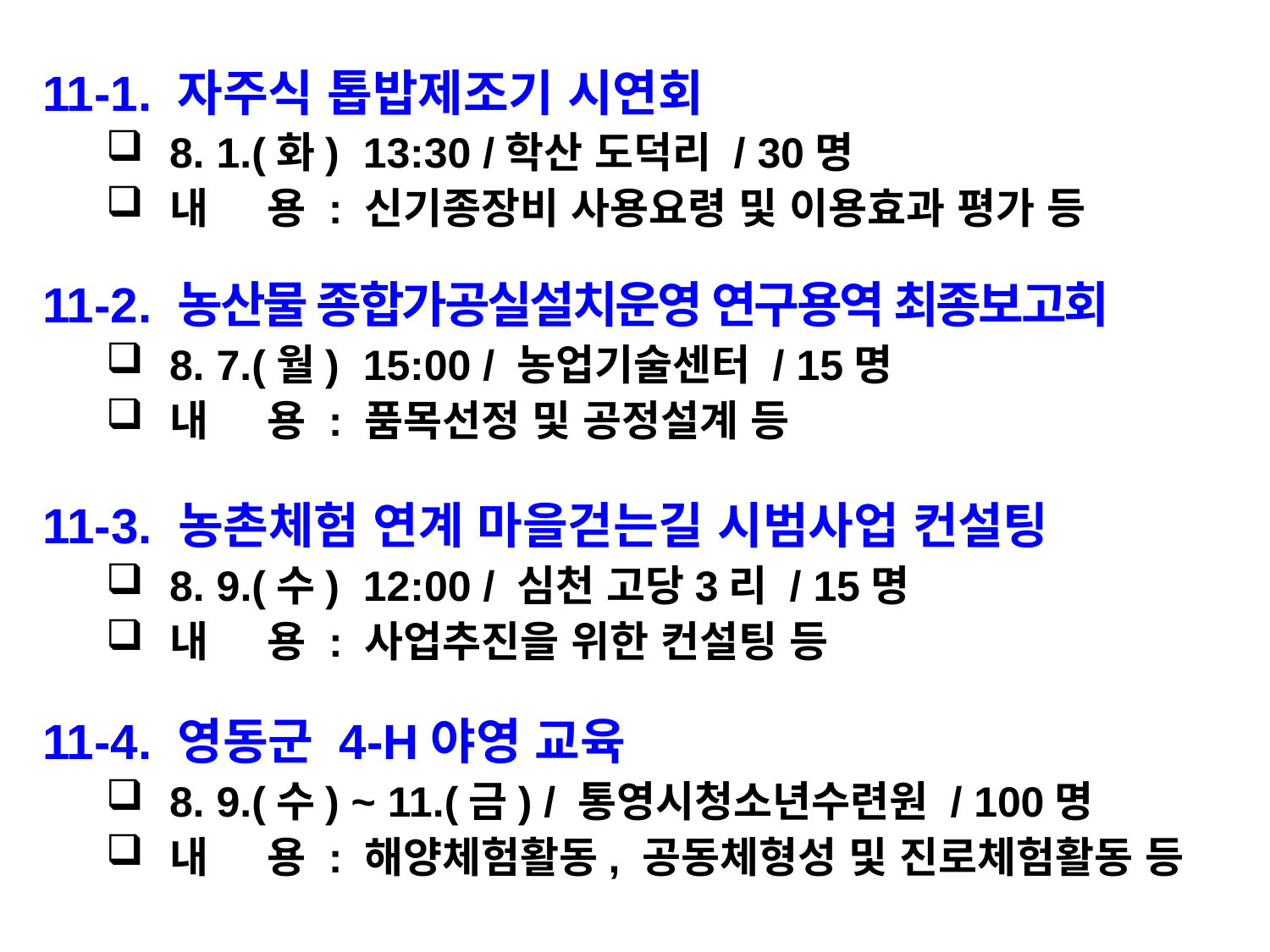

11-1. 자주식 톱밥제조기 시연회
8. 1.(화)  13:30 /학산 도덕리 / 30명
내     용 : 신기종장비 사용요령 및 이용효과 평가 등
11-2. 농산물 종합가공실설치운영 연구용역 최종보고회
8. 7.(월)  15:00 / 농업기술센터 / 15명
내     용 : 품목선정 및 공정설계 등

11-3. 농촌체험 연계 마을걷는길 시범사업 컨설팅
8. 9.(수)  12:00 / 심천 고당3리 / 15명
내     용 : 사업추진을 위한 컨설팅 등
11-4. 영동군 4-H야영 교육
8. 9.(수) ~ 11.(금) / 통영시청소년수련원 / 100명
내     용 : 해양체험활동, 공동체형성 및 진로체험활동 등